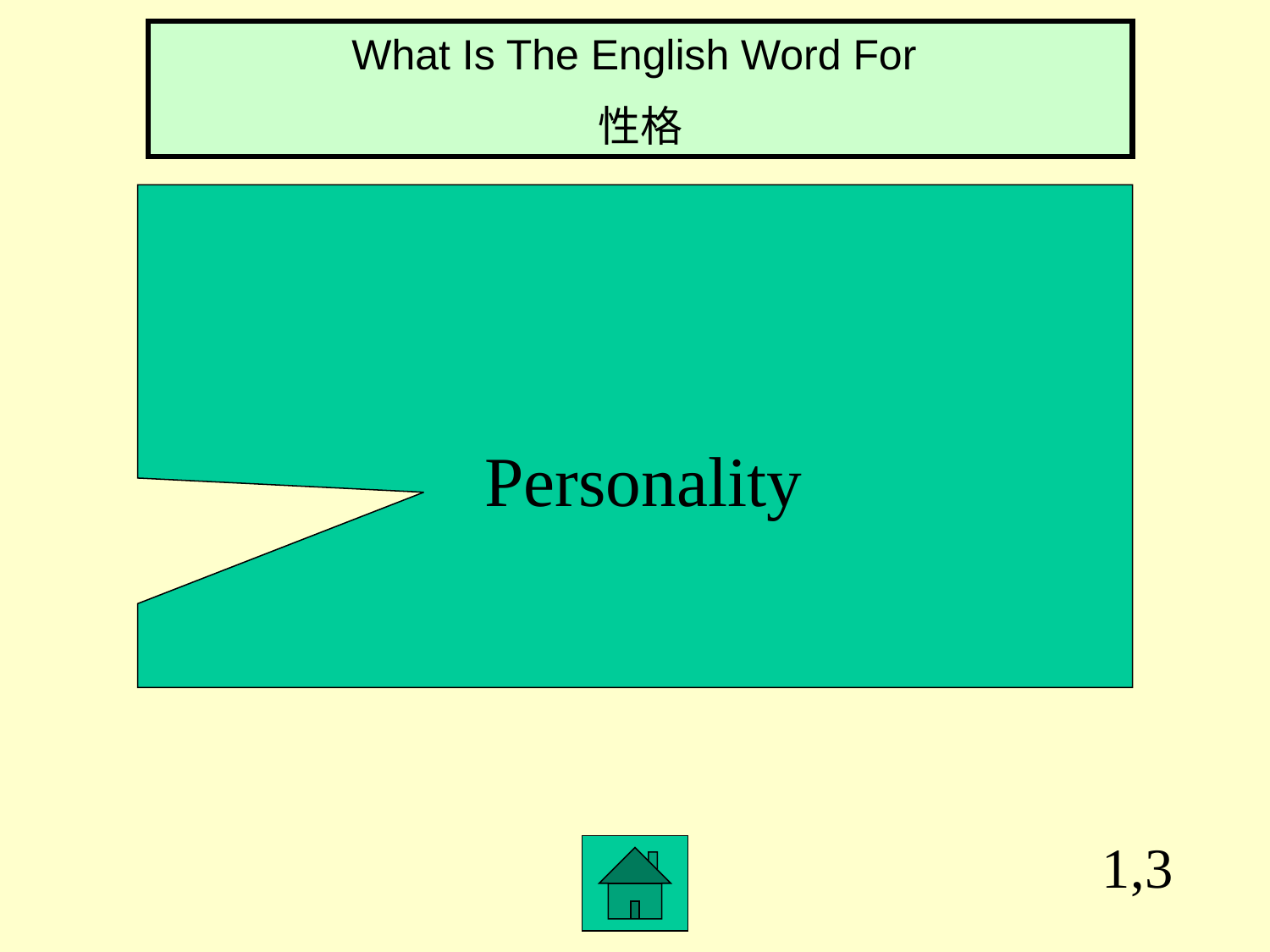

What Is The English Word For
性格

 Personality
1,3